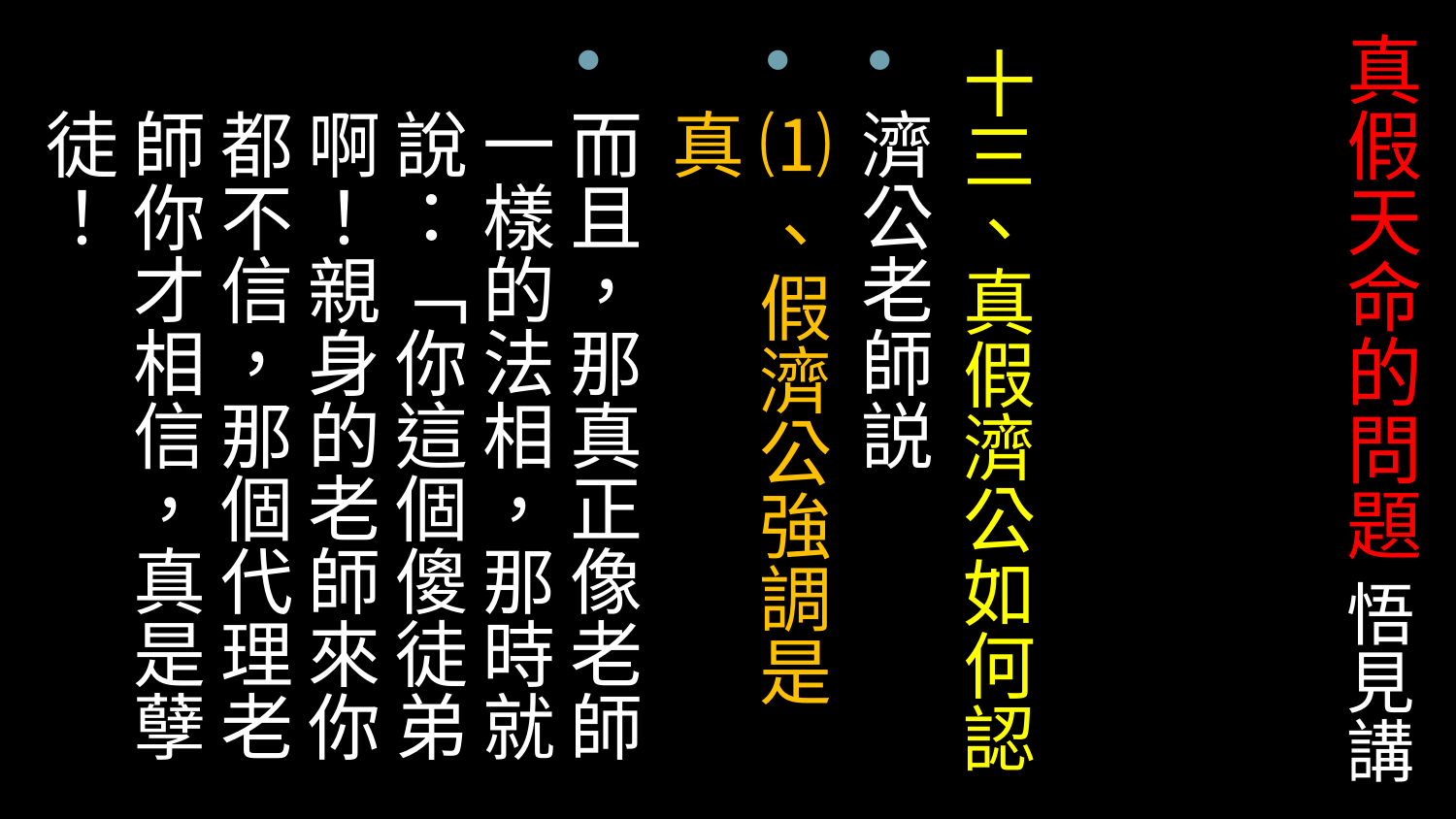

# 真假天命的問題 悟見講
十三、真假濟公如何認
濟公老師説
⑴、假濟公強調是真
而且，那真正像老師一樣的法相，那時就說：「你這個傻徒弟啊！親身的老師來你都不信，那個代理老師你才相信，真是孽徒！